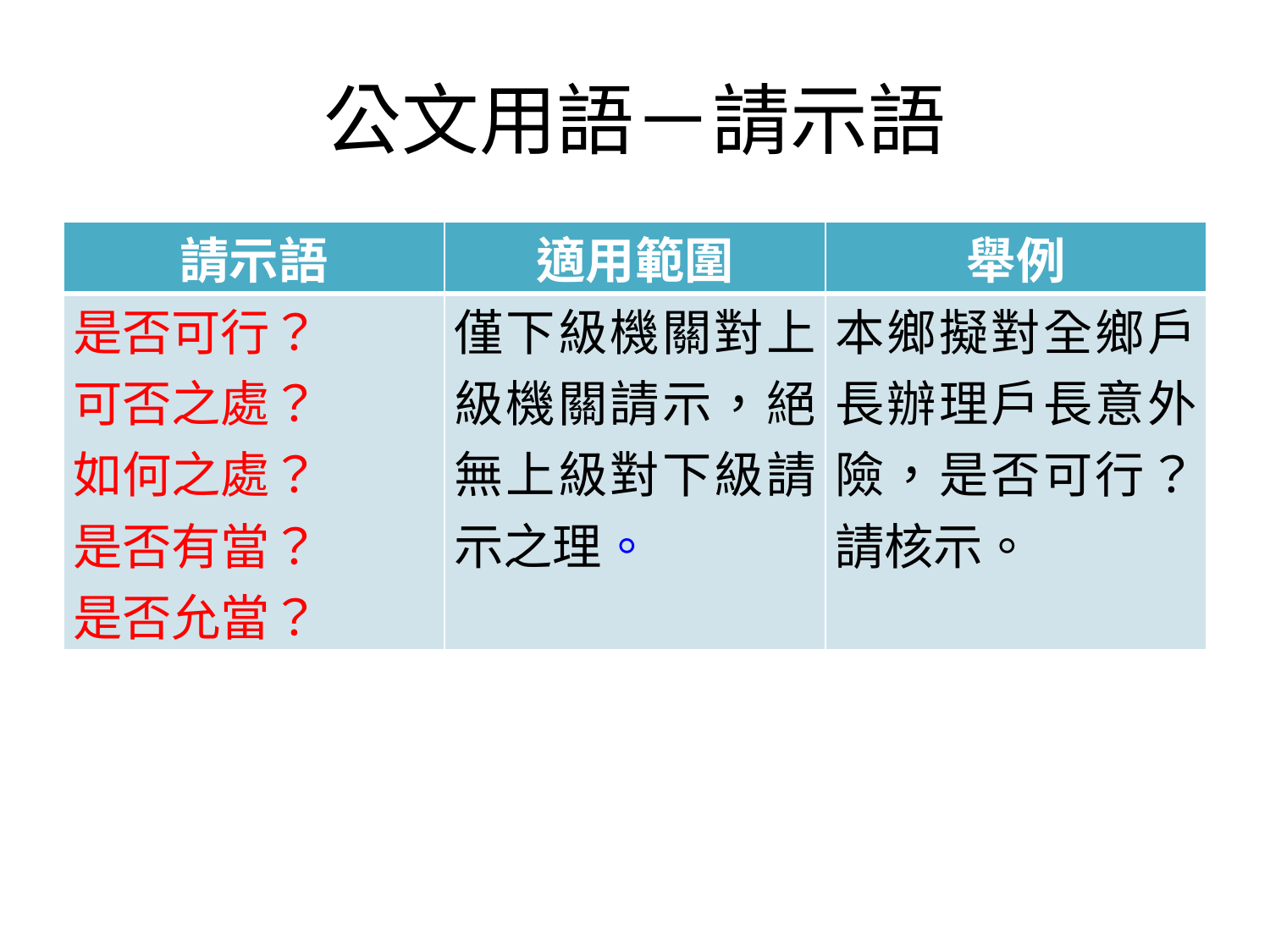

# 公文用語－請示語
| 請示語 | 適用範圍 | 舉例 |
| --- | --- | --- |
| 是否可行？ 可否之處？ 如何之處？ 是否有當？ 是否允當？ | 僅下級機關對上級機關請示，絕無上級對下級請示之理。 | 本鄉擬對全鄉戶長辦理戶長意外險，是否可行？請核示。 |